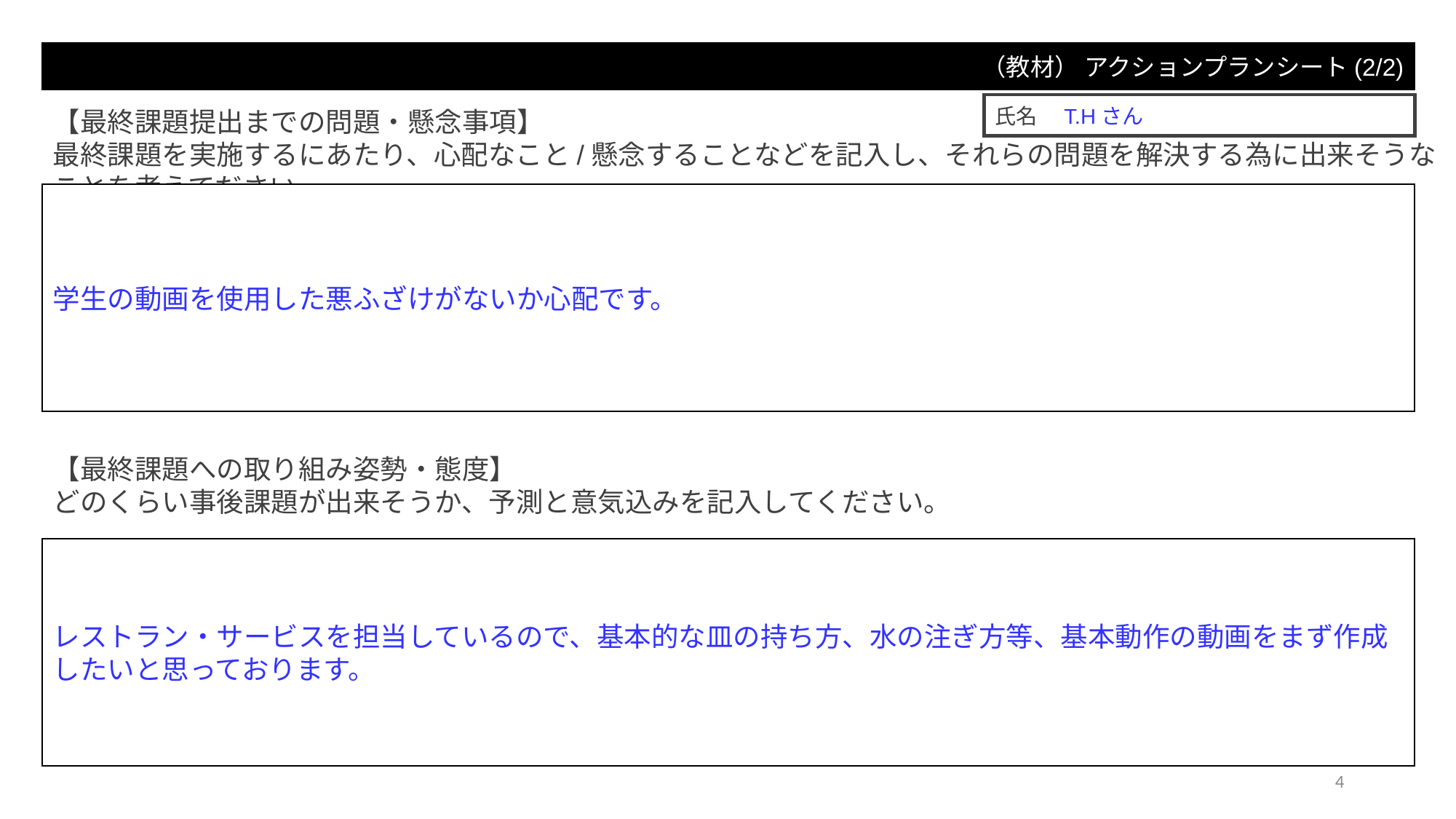

（教材） アクションプランシート(2/2)
氏名　T.Hさん
【最終課題提出までの問題・懸念事項】
最終課題を実施するにあたり、心配なこと/懸念することなどを記入し、それらの問題を解決する為に出来そうなことを考えてださい。
学生の動画を使用した悪ふざけがないか心配です。
【最終課題への取り組み姿勢・態度】
どのくらい事後課題が出来そうか、予測と意気込みを記入してください。
レストラン・サービスを担当しているので、基本的な皿の持ち方、水の注ぎ方等、基本動作の動画をまず作成したいと思っております。
4